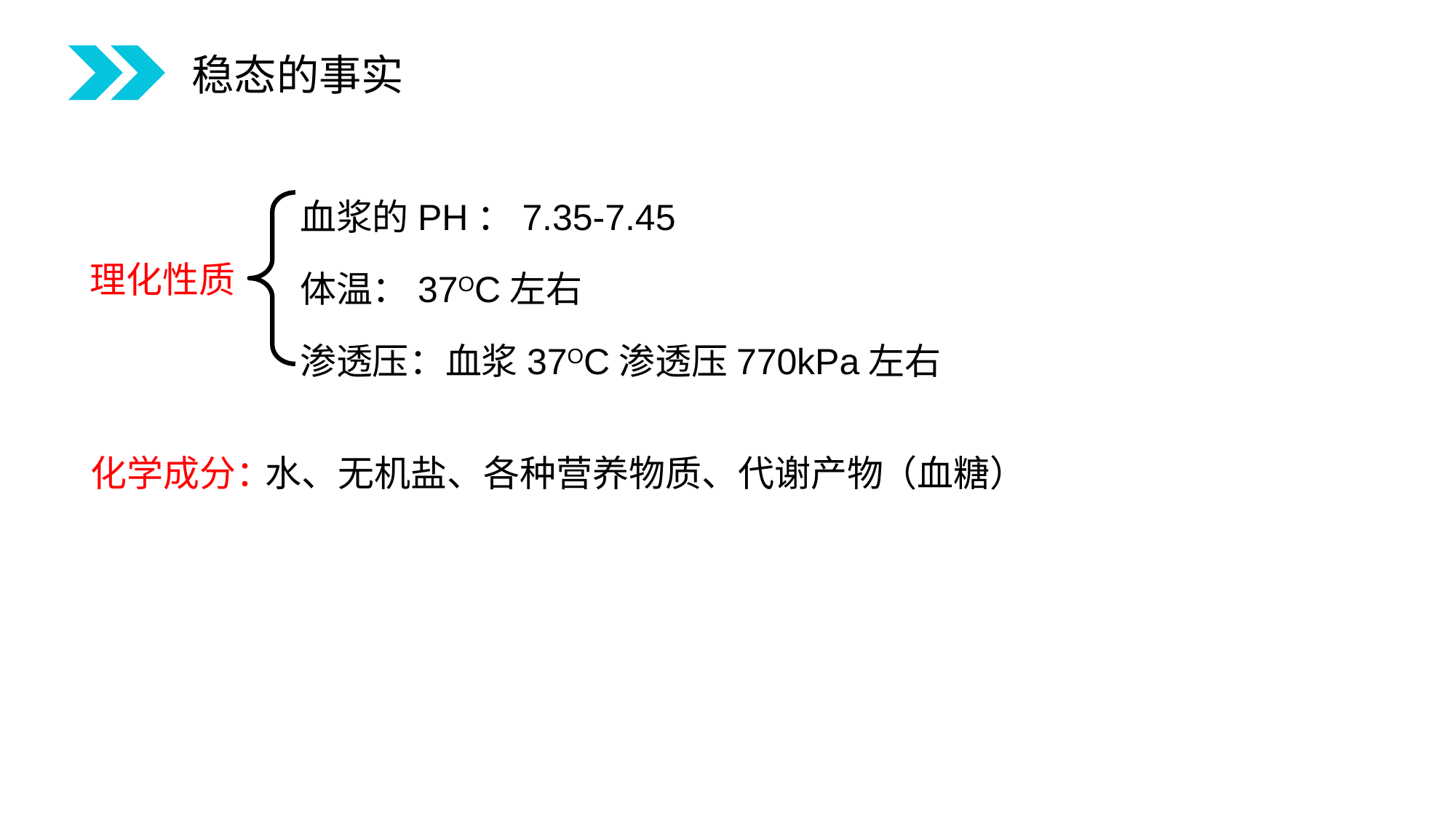

稳态的事实
血浆的PH：7.35-7.45
体温：37OC左右
渗透压：血浆37OC渗透压770kPa左右

理化性质
水、无机盐、各种营养物质、代谢产物
（血糖）
化学成分：